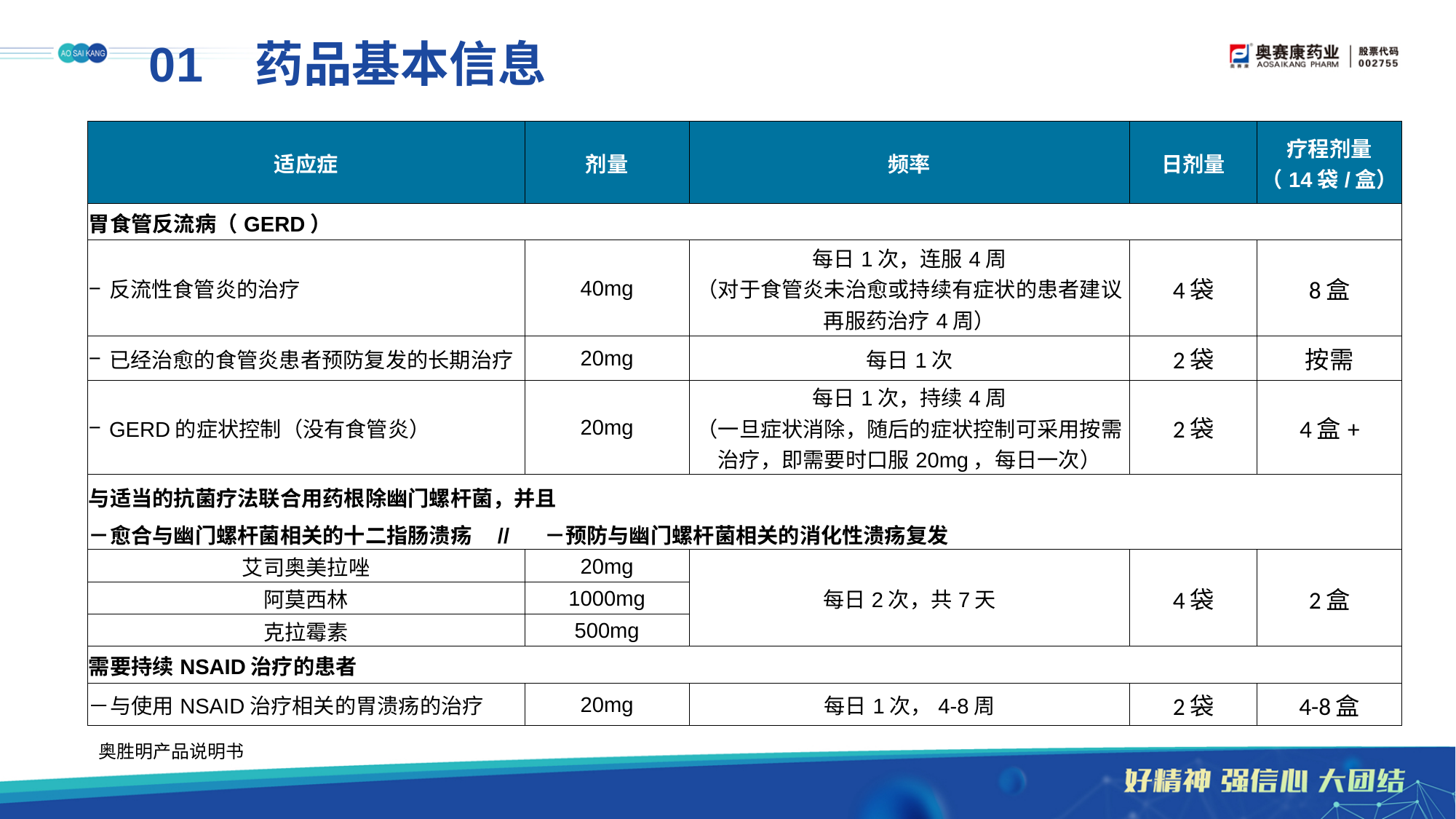

# 01   药品基本信息
| 适应症 | 剂量 | 频率 | 日剂量 | 疗程剂量 （14袋/盒） |
| --- | --- | --- | --- | --- |
| 胃食管反流病（GERD） |  |  |  |  |
| 反流性食管炎的治疗 | 40mg | 每日1次，连服4周 （对于食管炎未治愈或持续有症状的患者建议再服药治疗4周） | 4袋 | 8盒 |
| 已经治愈的食管炎患者预防复发的长期治疗 | 20mg | 每日1次 | 2袋 | 按需 |
| GERD的症状控制（没有食管炎） | 20mg | 每日1次，持续4周 （一旦症状消除，随后的症状控制可采用按需治疗，即需要时口服20mg，每日一次） | 2袋 | 4盒+ |
| 与适当的抗菌疗法联合用药根除幽门螺杆菌，并且 －愈合与幽门螺杆菌相关的十二指肠溃疡 // －预防与幽门螺杆菌相关的消化性溃疡复发 |  |  |  |  |
| 艾司奥美拉唑 | 20mg | 每日2次，共7天 | 4袋 | 2盒 |
| 阿莫西林 | 1000mg |  |  |  |
| 克拉霉素 | 500mg |  |  |  |
| 需要持续NSAID治疗的患者 |  |  |  |  |
| －与使用NSAID治疗相关的胃溃疡的治疗 | 20mg | 每日1次，4-8周 | 2袋 | 4-8盒 |
奥胜明产品说明书